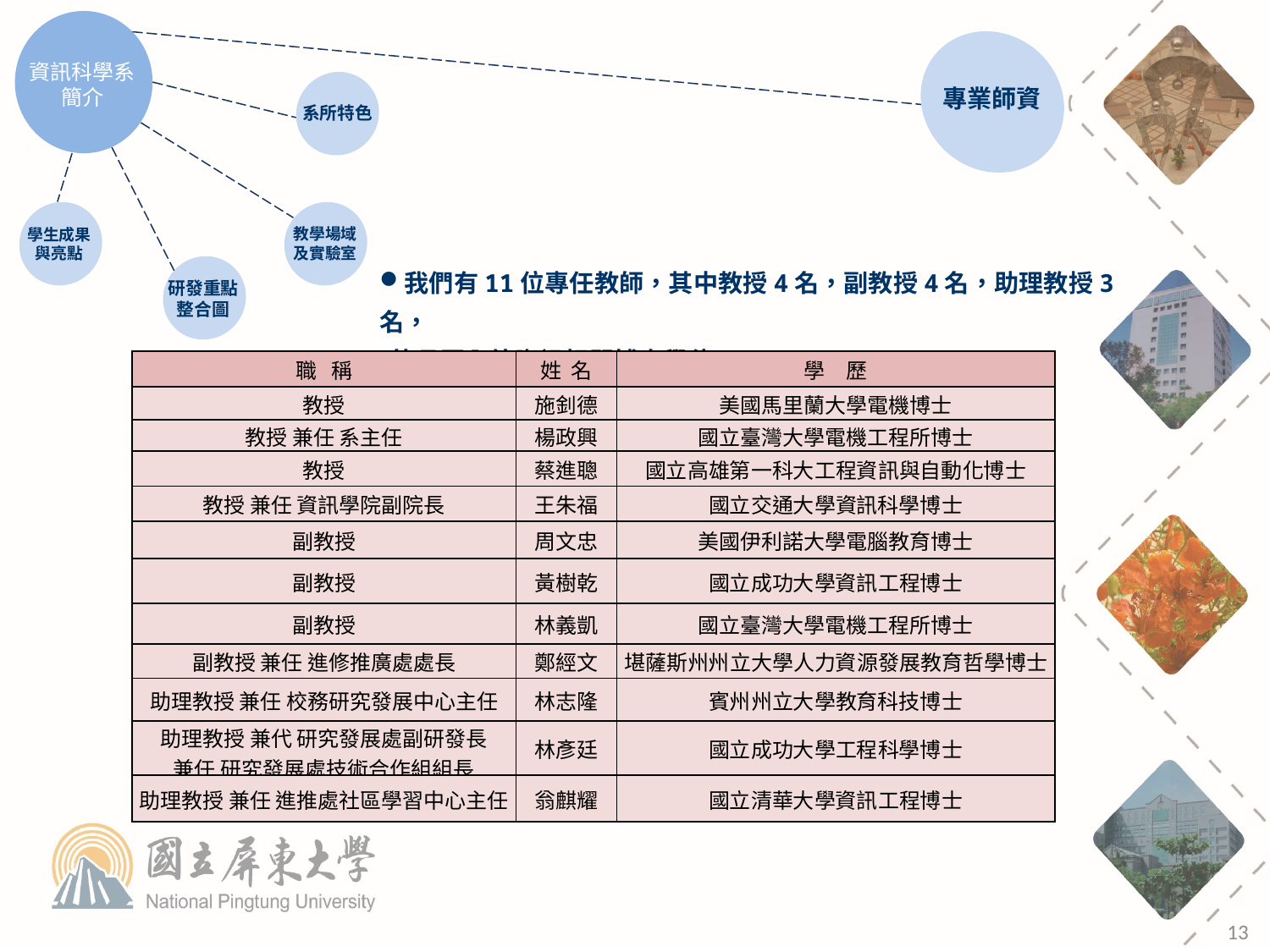

資訊科學系
簡介

專業師資
系所特色

教學場域及實驗室
學生成果與亮點
我們有11位專任教師，其中教授4名，副教授4名，助理教授3名，
 皆具國內外資訊相關博士學位。

研發重點
整合圖
| 職 稱 | 姓 名 | 學　歷 |
| --- | --- | --- |
| 教授 | 施釗德 | 美國馬里蘭大學電機博士 |
| 教授 兼任 系主任 | 楊政興 | 國立臺灣大學電機工程所博士 |
| 教授 | 蔡進聰 | 國立高雄第一科大工程資訊與自動化博士 |
| 教授 兼任 資訊學院副院長 | 王朱福 | 國立交通大學資訊科學博士 |
| 副教授 | 周文忠 | 美國伊利諾大學電腦教育博士 |
| 副教授 | 黃樹乾 | 國立成功大學資訊工程博士 |
| 副教授 | 林義凱 | 國立臺灣大學電機工程所博士 |
| 副教授 兼任 進修推廣處處長 | 鄭經文 | 堪薩斯州州立大學人力資源發展教育哲學博士 |
| 助理教授 兼任 校務研究發展中心主任 | 林志隆 | 賓州州立大學教育科技博士 |
| 助理教授 兼代 研究發展處副研發長 兼任 研究發展處技術合作組組長 | 林彥廷 | 國立成功大學工程科學博士 |
| 助理教授 兼任 進推處社區學習中心主任 | 翁麒耀 | 國立清華大學資訊工程博士 |
13